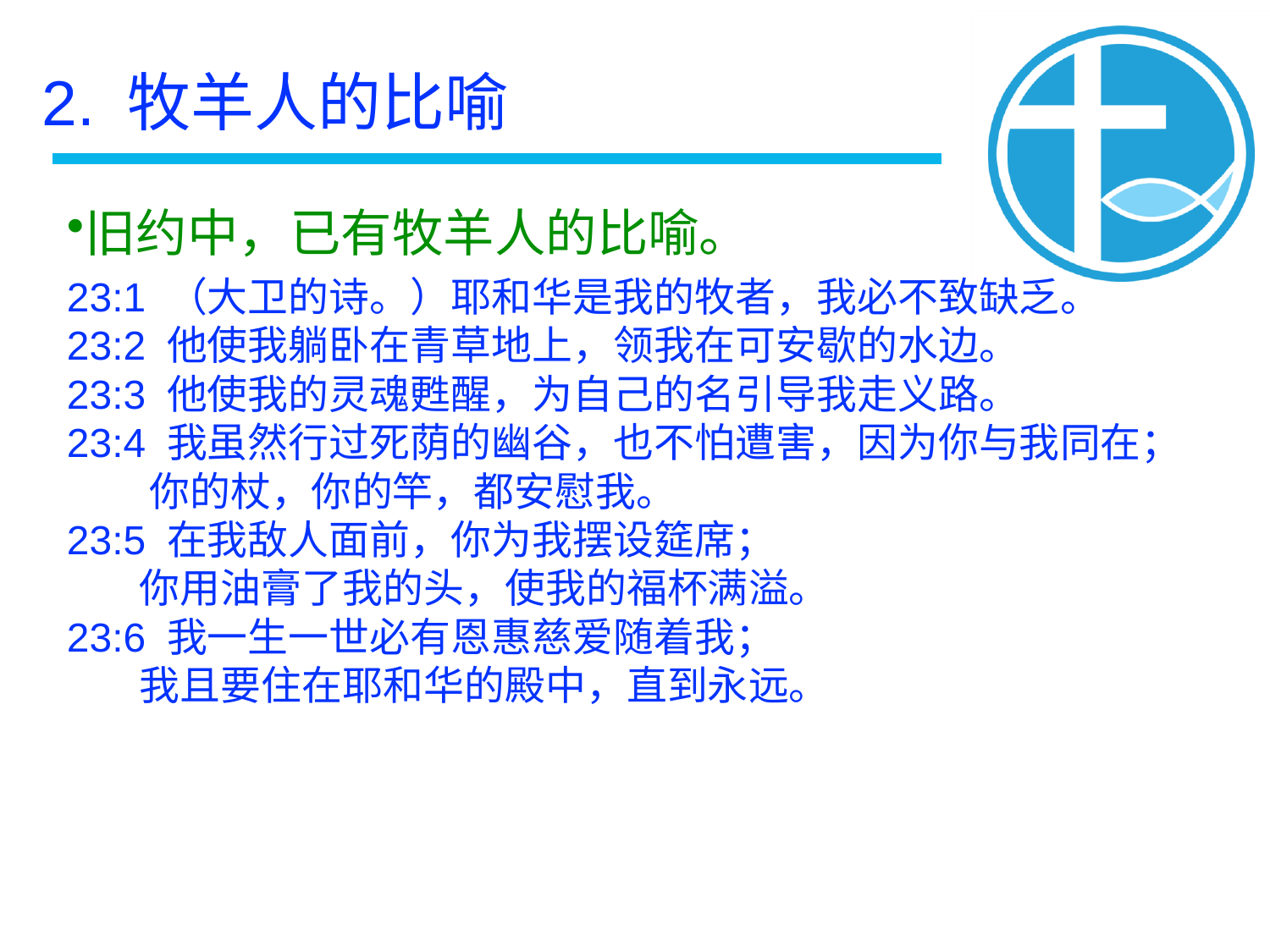

2. 牧羊人的比喻
旧约中，已有牧羊人的比喻。
23:1 （大卫的诗。）耶和华是我的牧者，我必不致缺乏。
23:2 他使我躺卧在青草地上，领我在可安歇的水边。
23:3 他使我的灵魂甦醒，为自己的名引导我走义路。
23:4 我虽然行过死荫的幽谷，也不怕遭害，因为你与我同在；
        你的杖，你的竿，都安慰我。
23:5 在我敌人面前，你为我摆设筵席；
        你用油膏了我的头，使我的福杯满溢。
23:6 我一生一世必有恩惠慈爱随着我；
        我且要住在耶和华的殿中，直到永远。